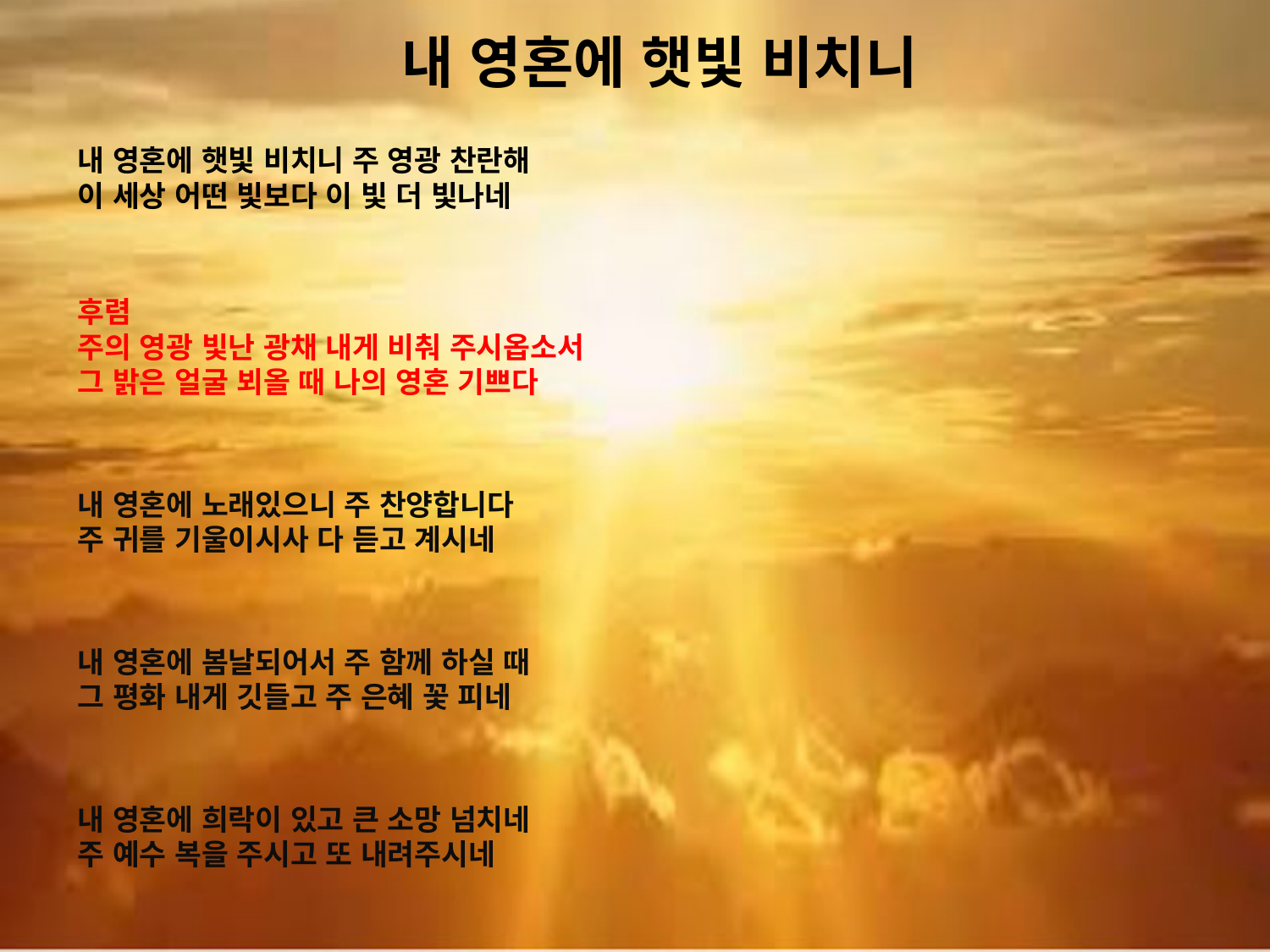

# 내 영혼에 햇빛 비치니
내 영혼에 햇빛 비치니 주 영광 찬란해
이 세상 어떤 빛보다 이 빛 더 빛나네

후렴
주의 영광 빛난 광채 내게 비춰 주시옵소서
그 밝은 얼굴 뵈올 때 나의 영혼 기쁘다

내 영혼에 노래있으니 주 찬양합니다
주 귀를 기울이시사 다 듣고 계시네

내 영혼에 봄날되어서 주 함께 하실 때
그 평화 내게 깃들고 주 은혜 꽃 피네

내 영혼에 희락이 있고 큰 소망 넘치네
주 예수 복을 주시고 또 내려주시네